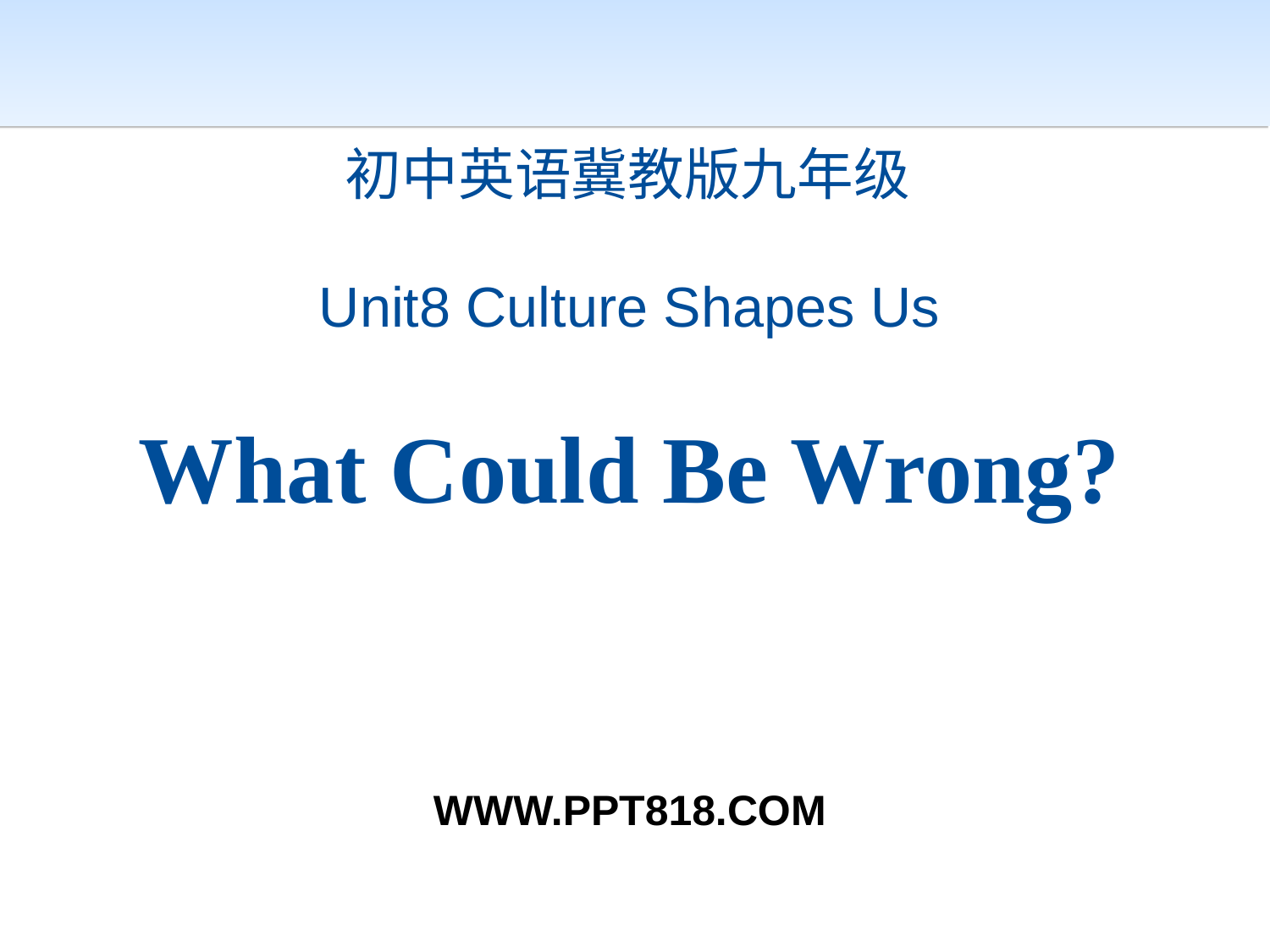

初中英语冀教版九年级
Unit8 Culture Shapes Us
What Could Be Wrong?
WWW.PPT818.COM